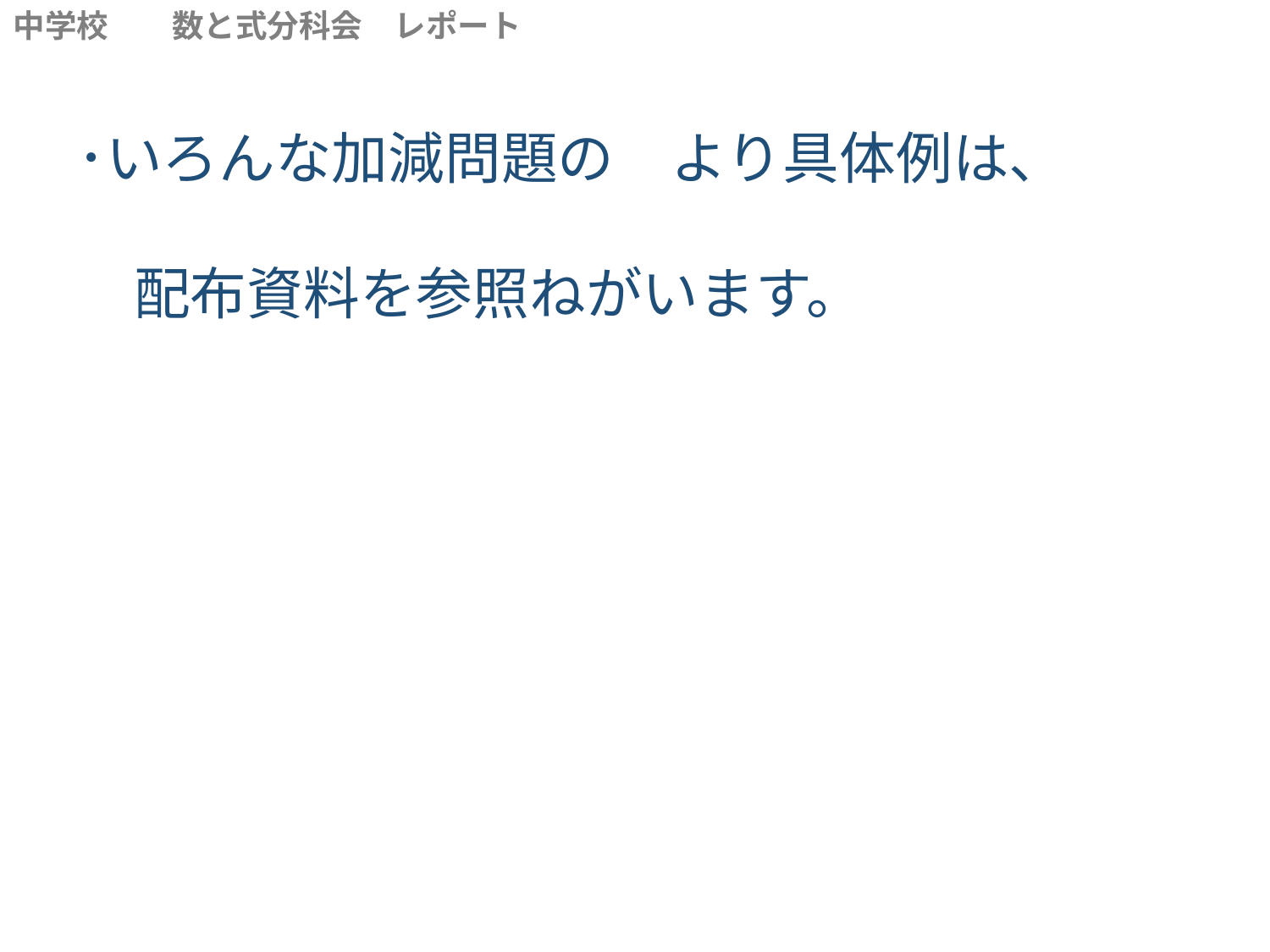

中学校　　数と式分科会　レポート
･いろんな加減問題の　より具体例は、

　配布資料を参照ねがいます。